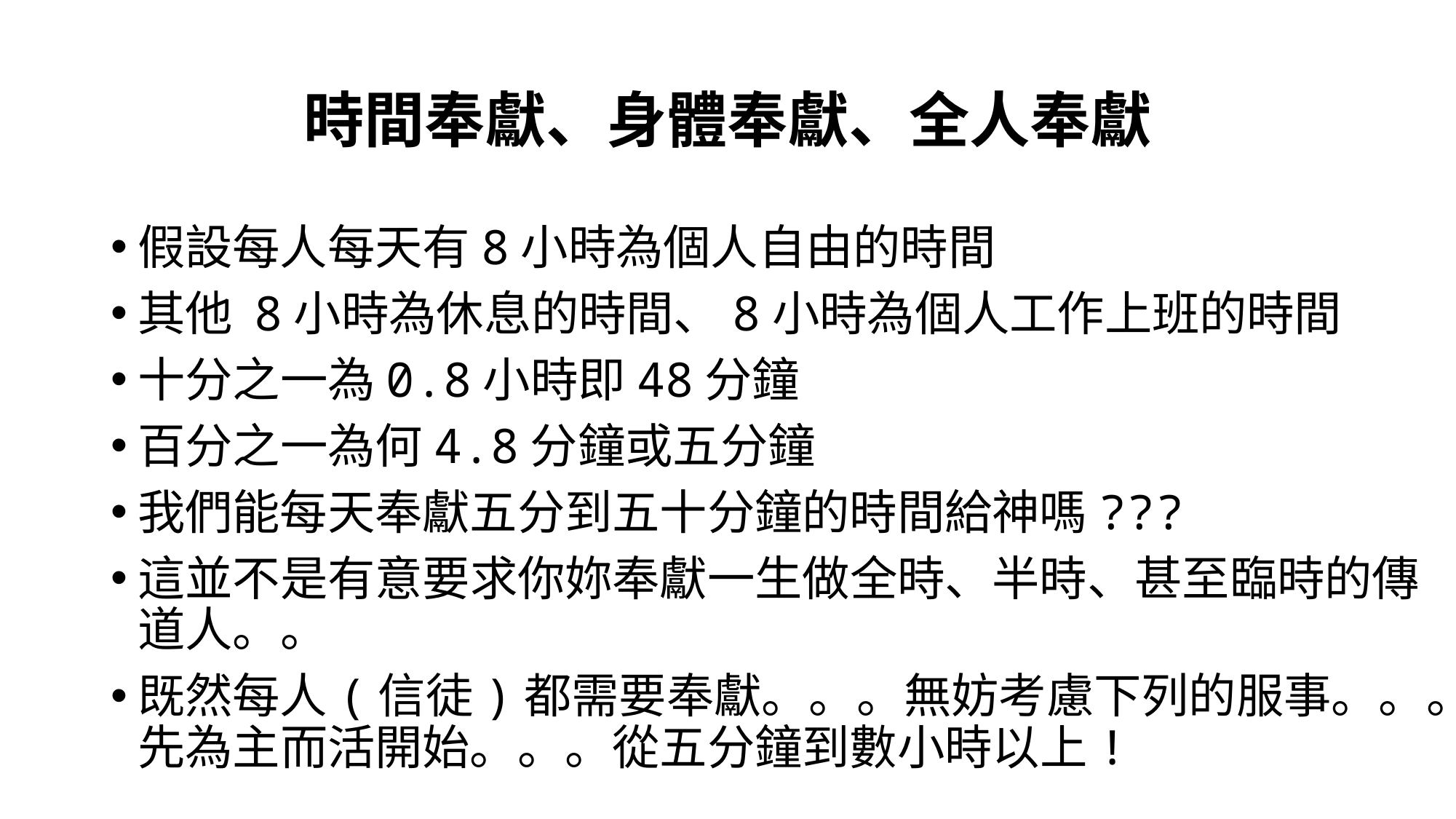

# 時間奉獻、身體奉獻、全人奉獻
假設每人每天有8小時為個人自由的時間
其他 8小時為休息的時間、8小時為個人工作上班的時間
十分之一為0.8小時即48分鐘
百分之一為何4.8分鐘或五分鐘
我們能每天奉獻五分到五十分鐘的時間給神嗎???
這並不是有意要求你妳奉獻一生做全時、半時、甚至臨時的傳道人。。
既然每人(信徒)都需要奉獻。。。無妨考慮下列的服事。。。先為主而活開始。。。從五分鐘到數小時以上!